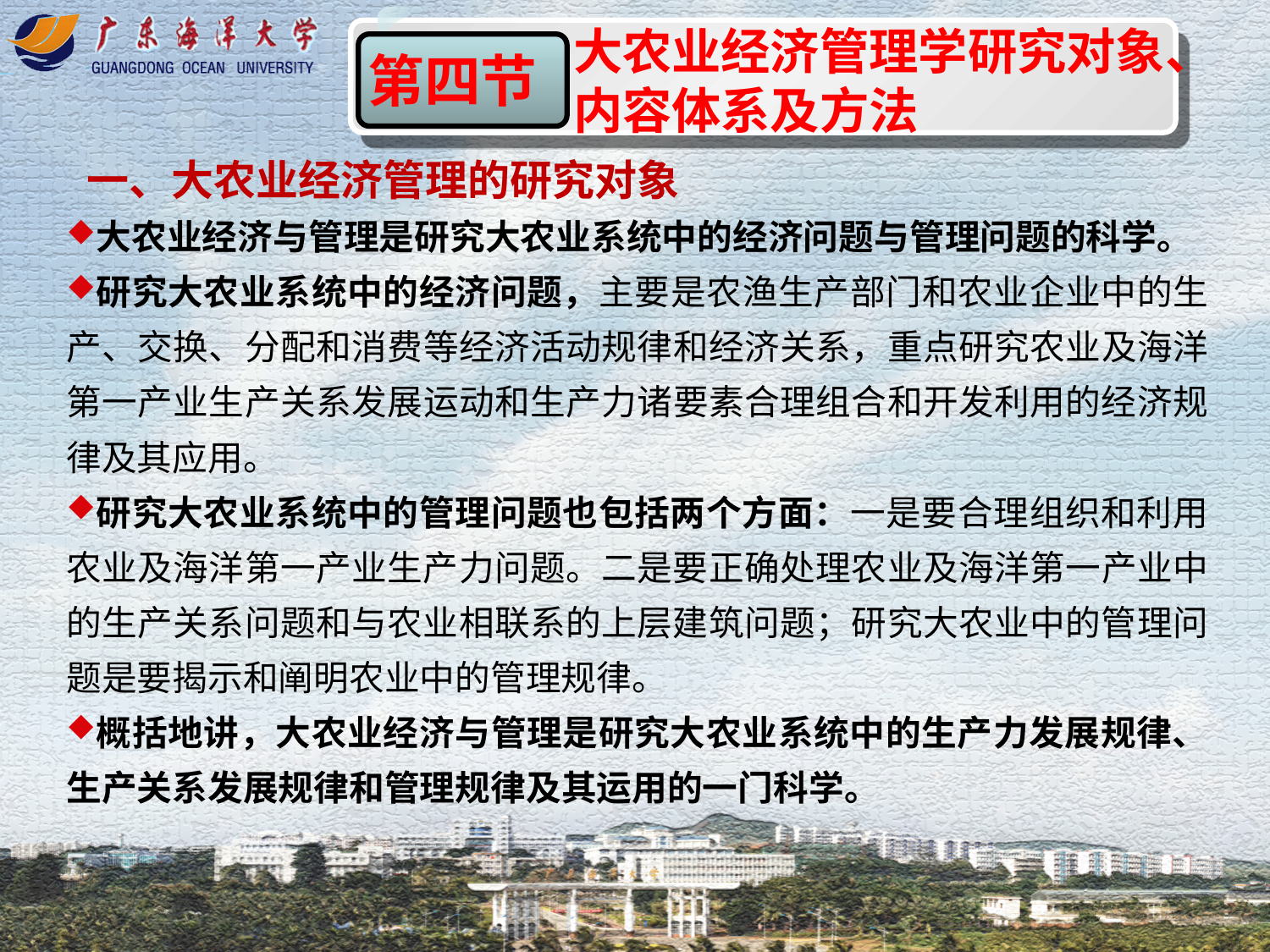

大农业经济管理学研究对象、内容体系及方法

第四节
一、大农业经济管理的研究对象
大农业经济与管理是研究大农业系统中的经济问题与管理问题的科学。
研究大农业系统中的经济问题，主要是农渔生产部门和农业企业中的生产、交换、分配和消费等经济活动规律和经济关系，重点研究农业及海洋第一产业生产关系发展运动和生产力诸要素合理组合和开发利用的经济规律及其应用。
研究大农业系统中的管理问题也包括两个方面：一是要合理组织和利用农业及海洋第一产业生产力问题。二是要正确处理农业及海洋第一产业中的生产关系问题和与农业相联系的上层建筑问题；研究大农业中的管理问题是要揭示和阐明农业中的管理规律。
概括地讲，大农业经济与管理是研究大农业系统中的生产力发展规律、生产关系发展规律和管理规律及其运用的一门科学。